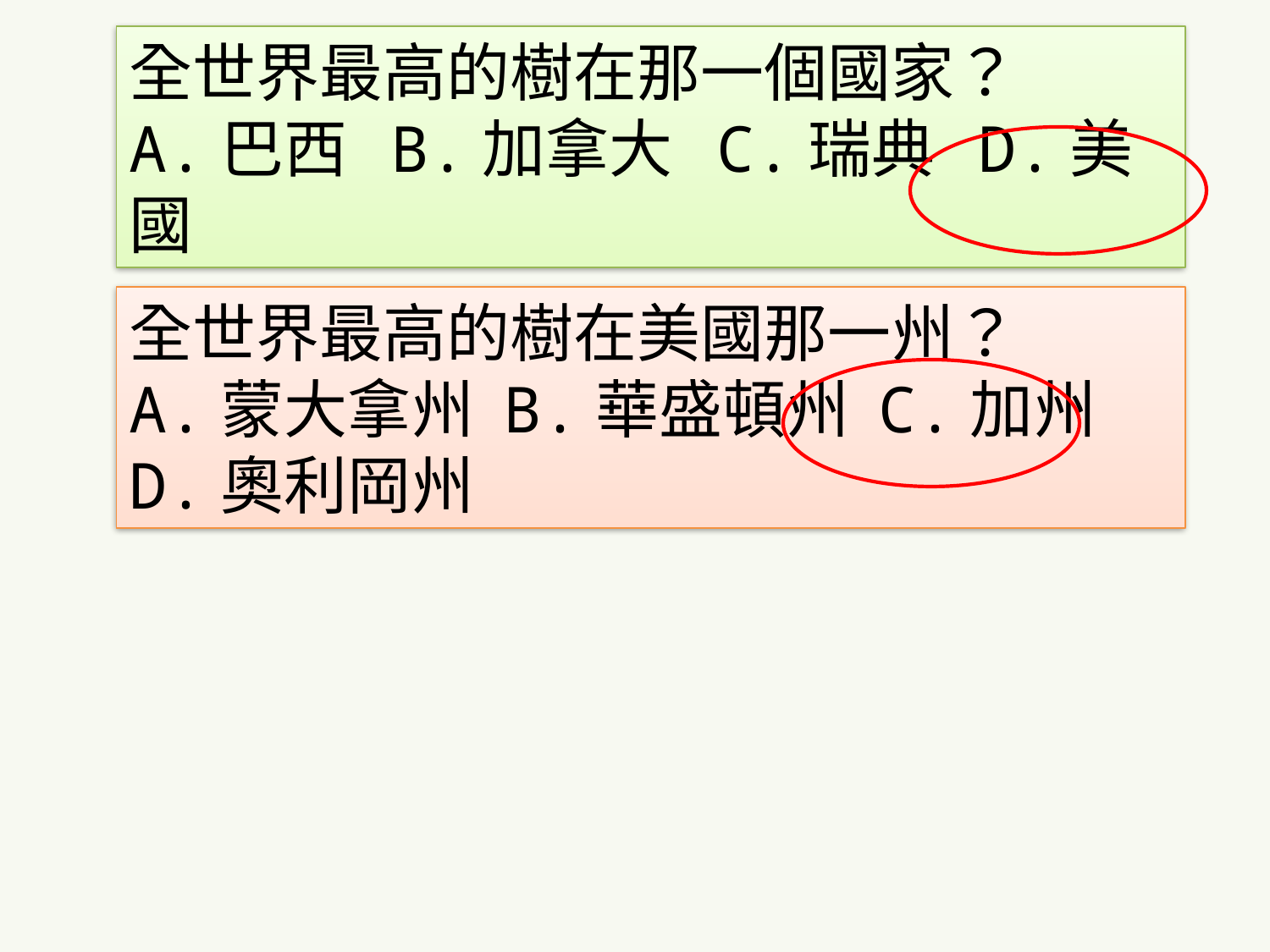

全世界最高的樹在那一個國家？
A.巴西  B.加拿大  C.瑞典  D.美國

全世界最高的樹在美國那一州？
A.蒙大拿州 B.華盛頓州 C.加州
D.奧利岡州